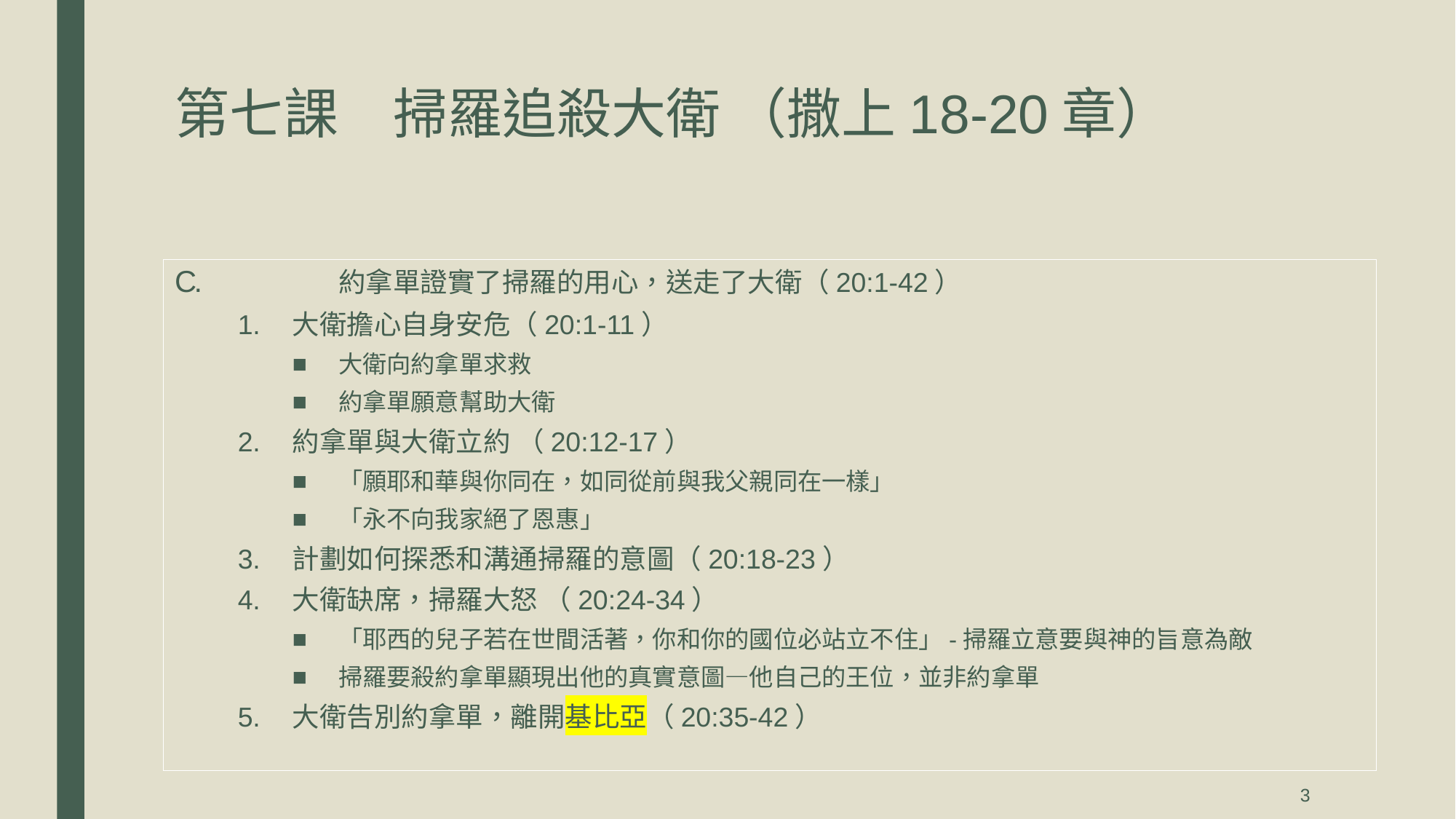

# 第七課	掃羅追殺大衛 （撒上18-20章）
 	約拿單證實了掃羅的用心，送走了大衛（20:1-42）
大衛擔心自身安危（20:1-11）
大衛向約拿單求救
約拿單願意幫助大衛
約拿單與大衛立約 （20:12-17）
「願耶和華與你同在，如同從前與我父親同在一樣」
「永不向我家絕了恩惠」
計劃如何探悉和溝通掃羅的意圖（20:18-23）
大衛缺席，掃羅大怒 （20:24-34）
「耶西的兒子若在世間活著，你和你的國位必站立不住」-掃羅立意要與神的旨意為敵
掃羅要殺約拿單顯現出他的真實意圖—他自己的王位，並非約拿單
大衛告別約拿單，離開基比亞（20:35-42）

3